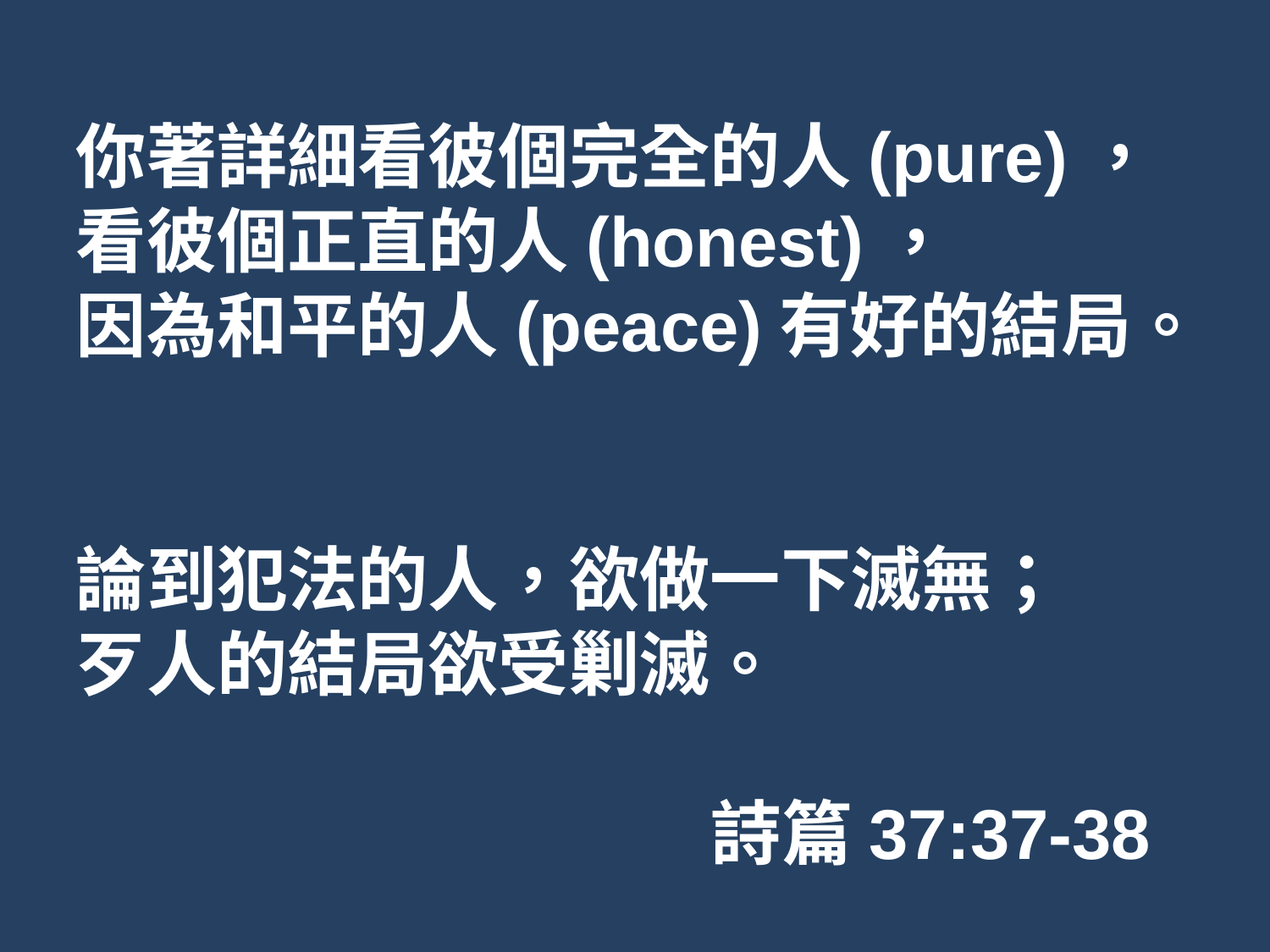

你著詳細看彼個完全的人(pure)，
看彼個正直的人(honest)，
因為和平的人(peace)有好的結局。

論到犯法的人，欲做一下滅無；
歹人的結局欲受剿滅。

					詩篇37:37-38